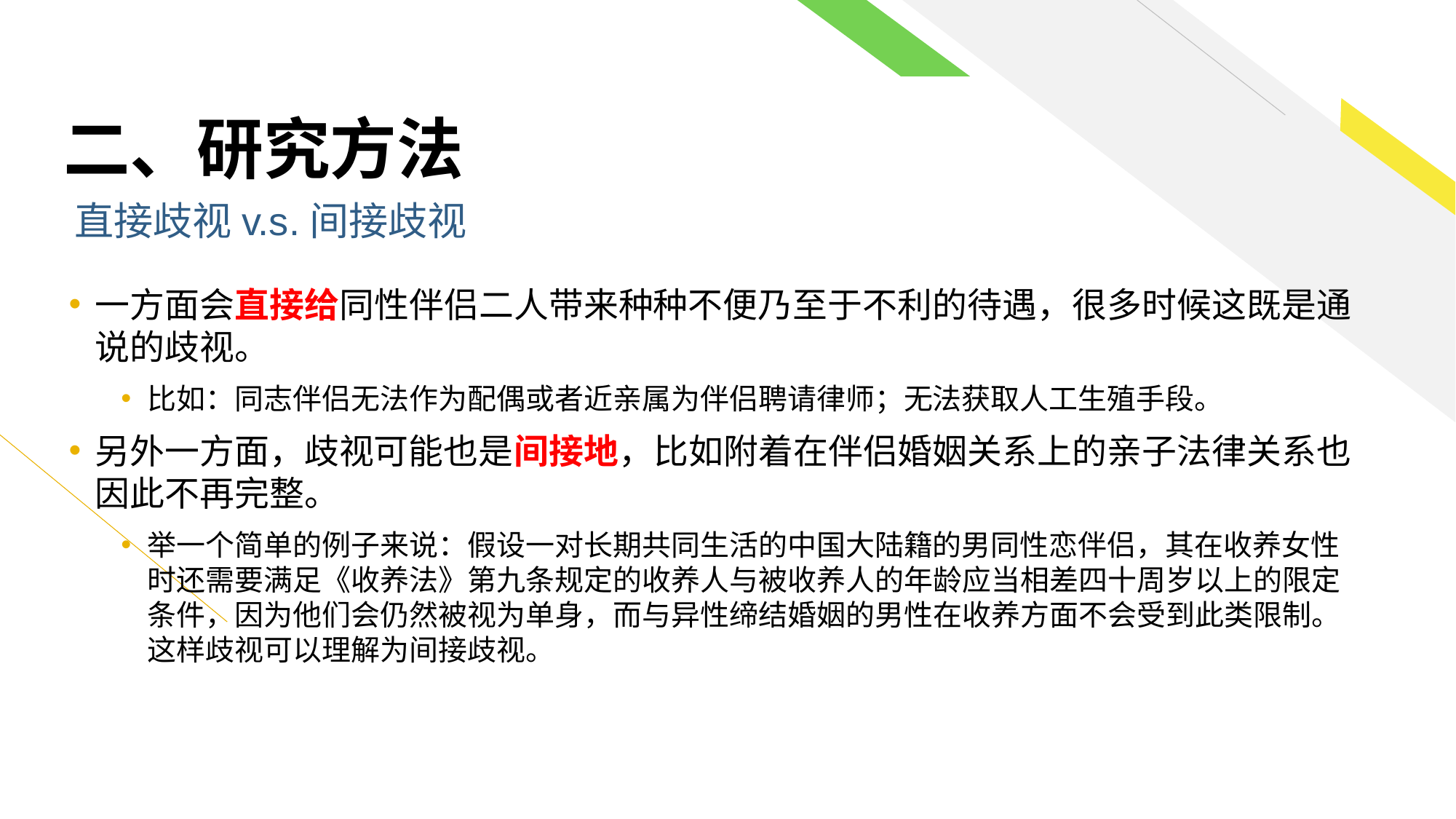

二、研究方法
直接歧视v.s.间接歧视
一方面会直接给同性伴侣二人带来种种不便乃至于不利的待遇，很多时候这既是通说的歧视。
比如：同志伴侣无法作为配偶或者近亲属为伴侣聘请律师；无法获取人工生殖手段。
另外一方面，歧视可能也是间接地，比如附着在伴侣婚姻关系上的亲子法律关系也因此不再完整。
举一个简单的例子来说：假设一对长期共同生活的中国大陆籍的男同性恋伴侣，其在收养女性时还需要满足《收养法》第九条规定的收养人与被收养人的年龄应当相差四十周岁以上的限定条件，因为他们会仍然被视为单身，而与异性缔结婚姻的男性在收养方面不会受到此类限制。这样歧视可以理解为间接歧视。